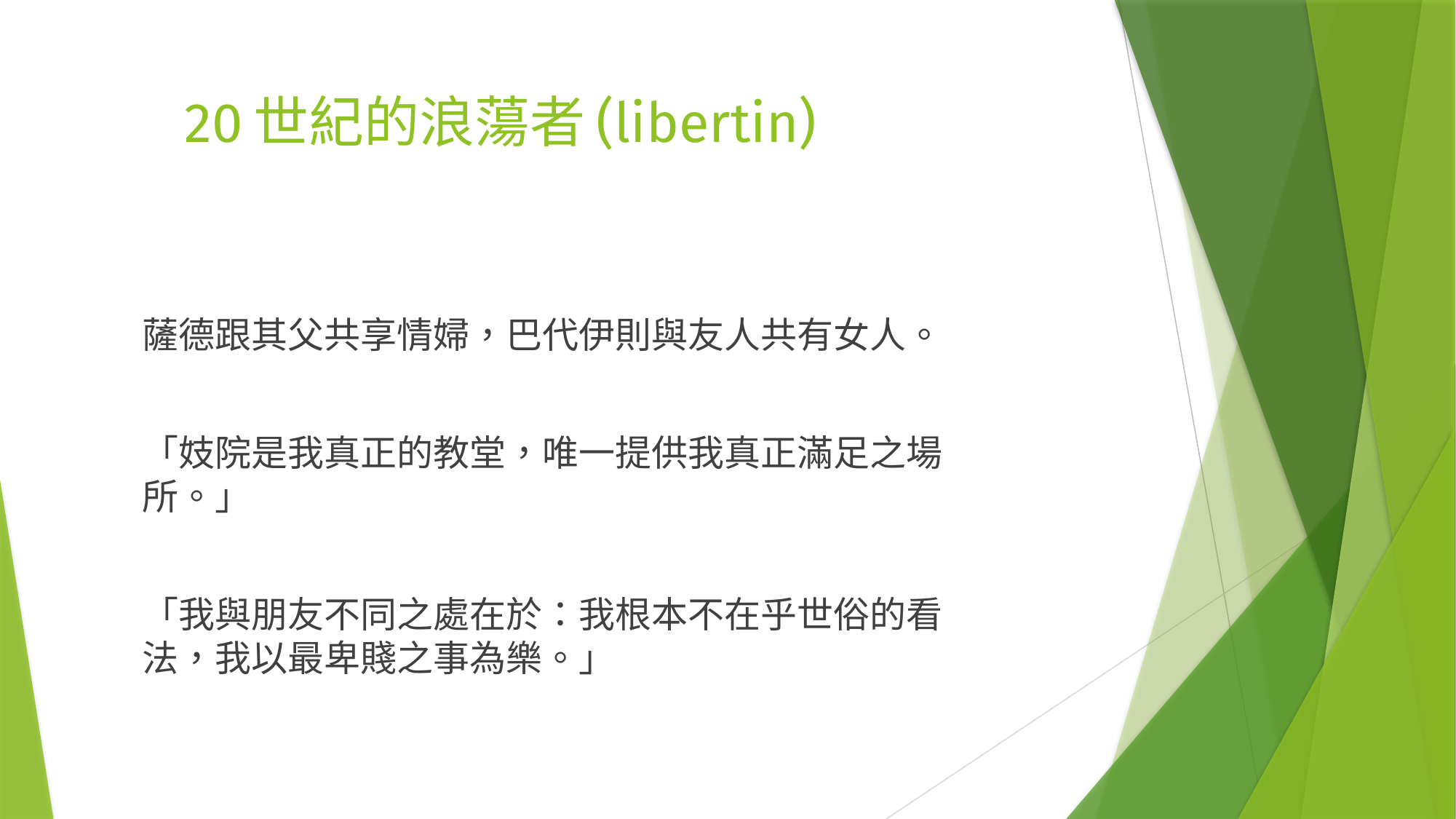

# 20世紀的浪蕩者(libertin)

薩德跟其父共享情婦，巴代伊則與友人共有女人。

「妓院是我真正的教堂，唯一提供我真正滿足之場所。」

「我與朋友不同之處在於：我根本不在乎世俗的看法，我以最卑賤之事為樂。」